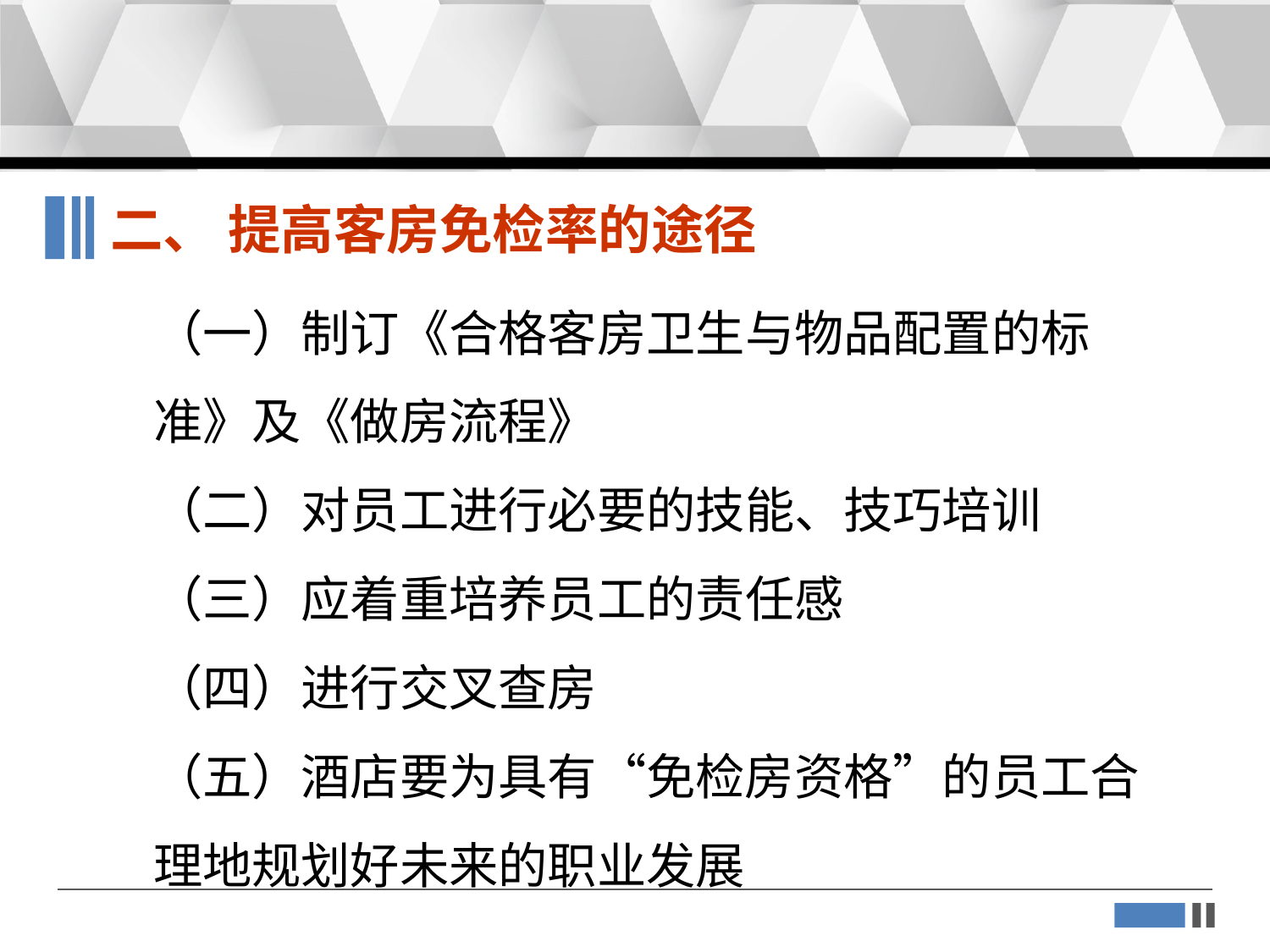

二、 提高客房免检率的途径

（一）制订《合格客房卫生与物品配置的标准》及《做房流程》
（二）对员工进行必要的技能、技巧培训
（三）应着重培养员工的责任感
（四）进行交叉查房
（五）酒店要为具有“免检房资格”的员工合理地规划好未来的职业发展